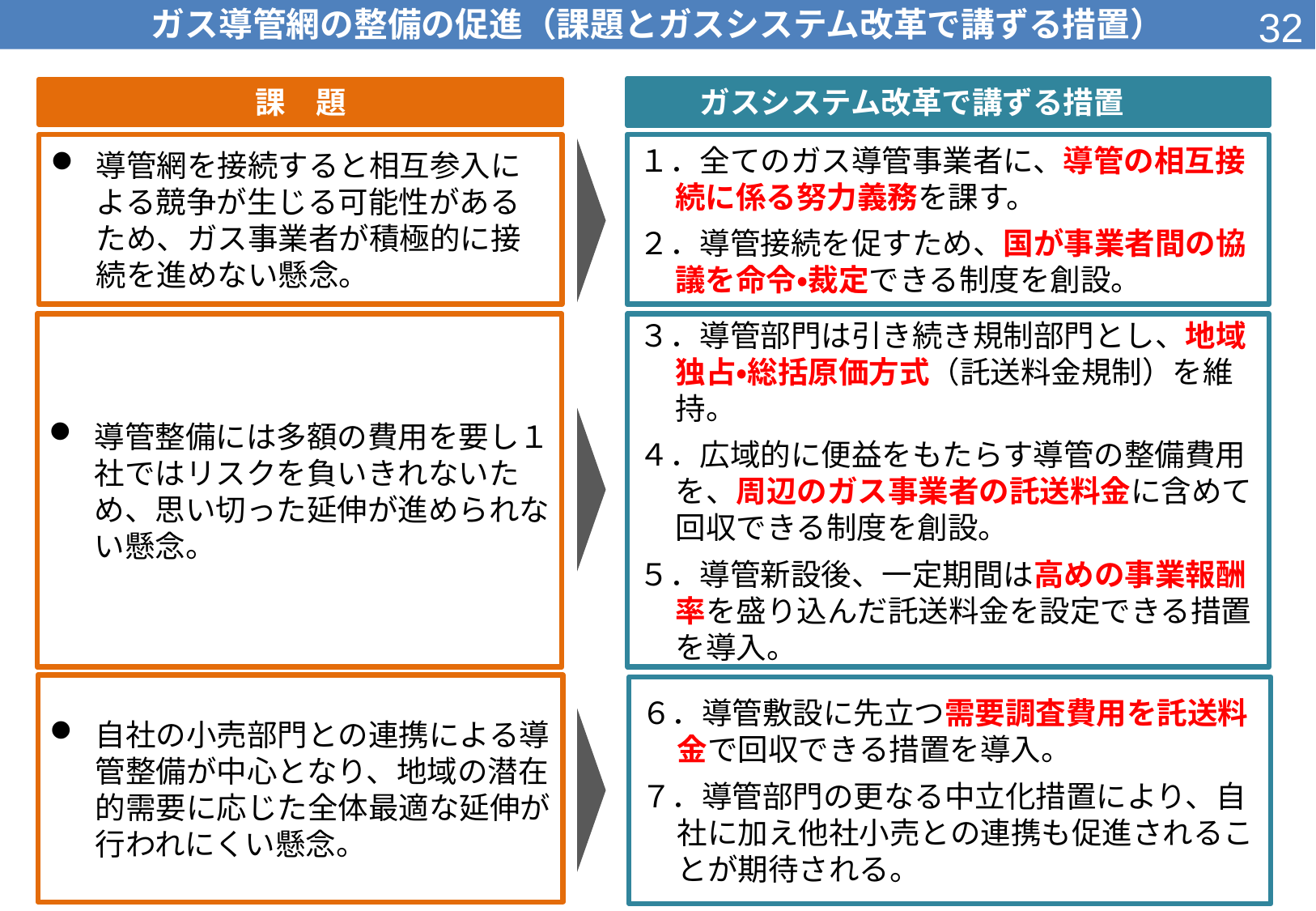

32
ガス導管網の整備の促進（課題とガスシステム改革で講ずる措置）
　　ガスシステム改革で講ずる措置
課　題
導管網を接続すると相互参入による競争が生じる可能性があるため、ガス事業者が積極的に接続を進めない懸念。
１．全てのガス導管事業者に、導管の相互接続に係る努力義務を課す。
２．導管接続を促すため、国が事業者間の協議を命令・裁定できる制度を創設。

導管整備には多額の費用を要し１社ではリスクを負いきれないため、思い切った延伸が進められない懸念。
３．導管部門は引き続き規制部門とし、地域独占・総括原価方式（託送料金規制）を維持。
４．広域的に便益をもたらす導管の整備費用を、周辺のガス事業者の託送料金に含めて回収できる制度を創設。
５．導管新設後、一定期間は高めの事業報酬率を盛り込んだ託送料金を設定できる措置を導入。

自社の小売部門との連携による導管整備が中心となり、地域の潜在的需要に応じた全体最適な延伸が行われにくい懸念。
６．導管敷設に先立つ需要調査費用を託送料金で回収できる措置を導入。
７．導管部門の更なる中立化措置により、自社に加え他社小売との連携も促進されることが期待される。